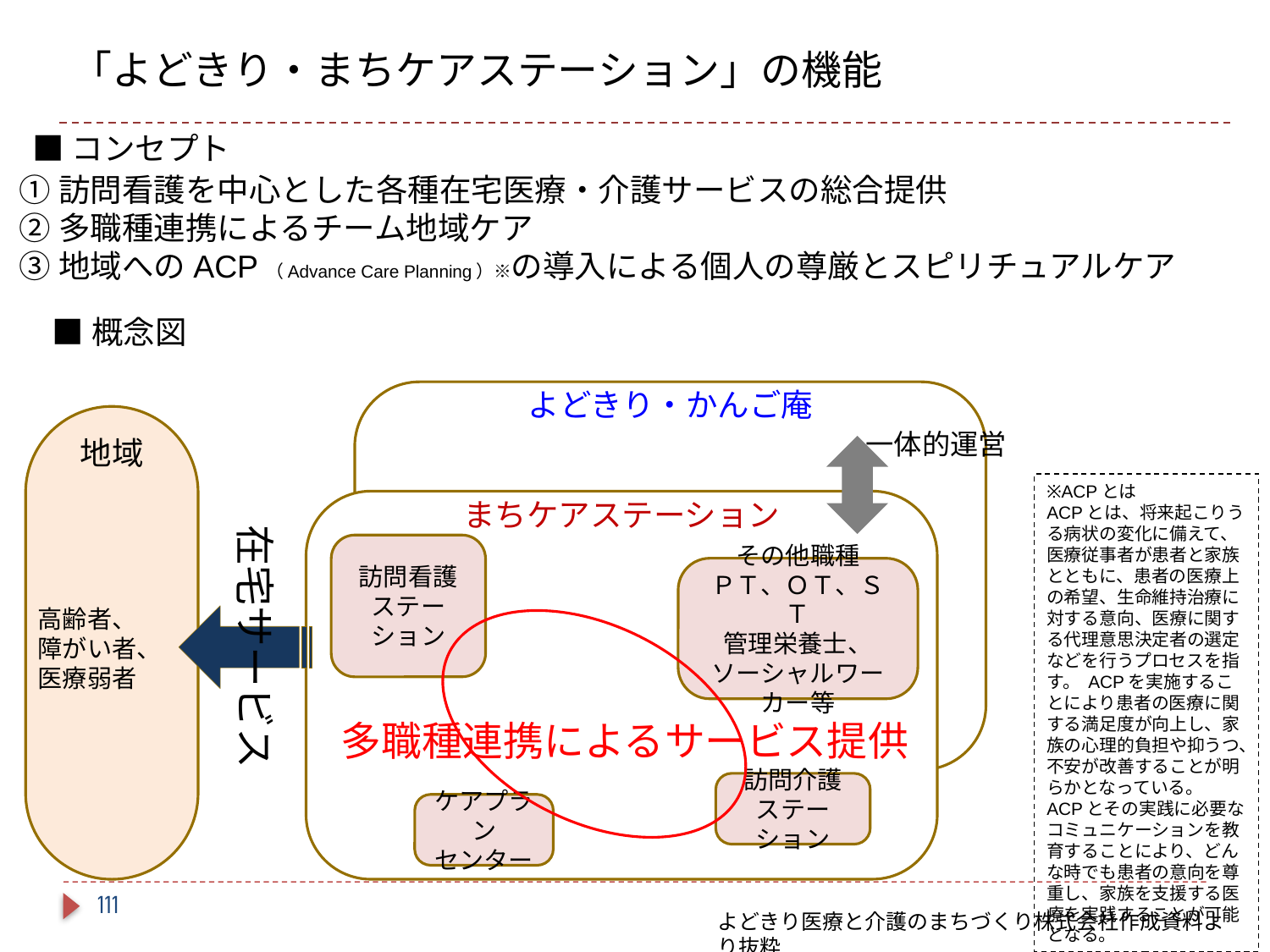

「よどきり・まちケアステーション」の機能

■コンセプト
①訪問看護を中心とした各種在宅医療・介護サービスの総合提供
②多職種連携によるチーム地域ケア
③地域へのACP（Advance Care Planning）※の導入による個人の尊厳とスピリチュアルケア
■概念図
よどきり・かんご庵

地域

一体的運営

※ACPとは
ACPとは、将来起こりうる病状の変化に備えて、医療従事者が患者と家族とともに、患者の医療上の希望、生命維持治療に対する意向、医療に関する代理意思決定者の選定などを行うプロセスを指す。 ACPを実施することにより患者の医療に関する満足度が向上し、家族の心理的負担や抑うつ、不安が改善することが明らかとなっている。 ACPとその実践に必要なコミュニケーションを教育することにより、どんな時でも患者の意向を尊重し、家族を支援する医療を実践することが可能となる。
まちケアステーション

在宅サービス
訪問看護
ステーション
その他職種
ＰＴ、ＯＴ、ＳＴ
管理栄養士、
ソーシャルワーカー等

高齢者、
障がい者、
医療弱者

多職種連携によるサービス提供
訪問介護
ステーション
ケアプラン
センター
111
よどきり医療と介護のまちづくり株式会社作成資料より抜粋